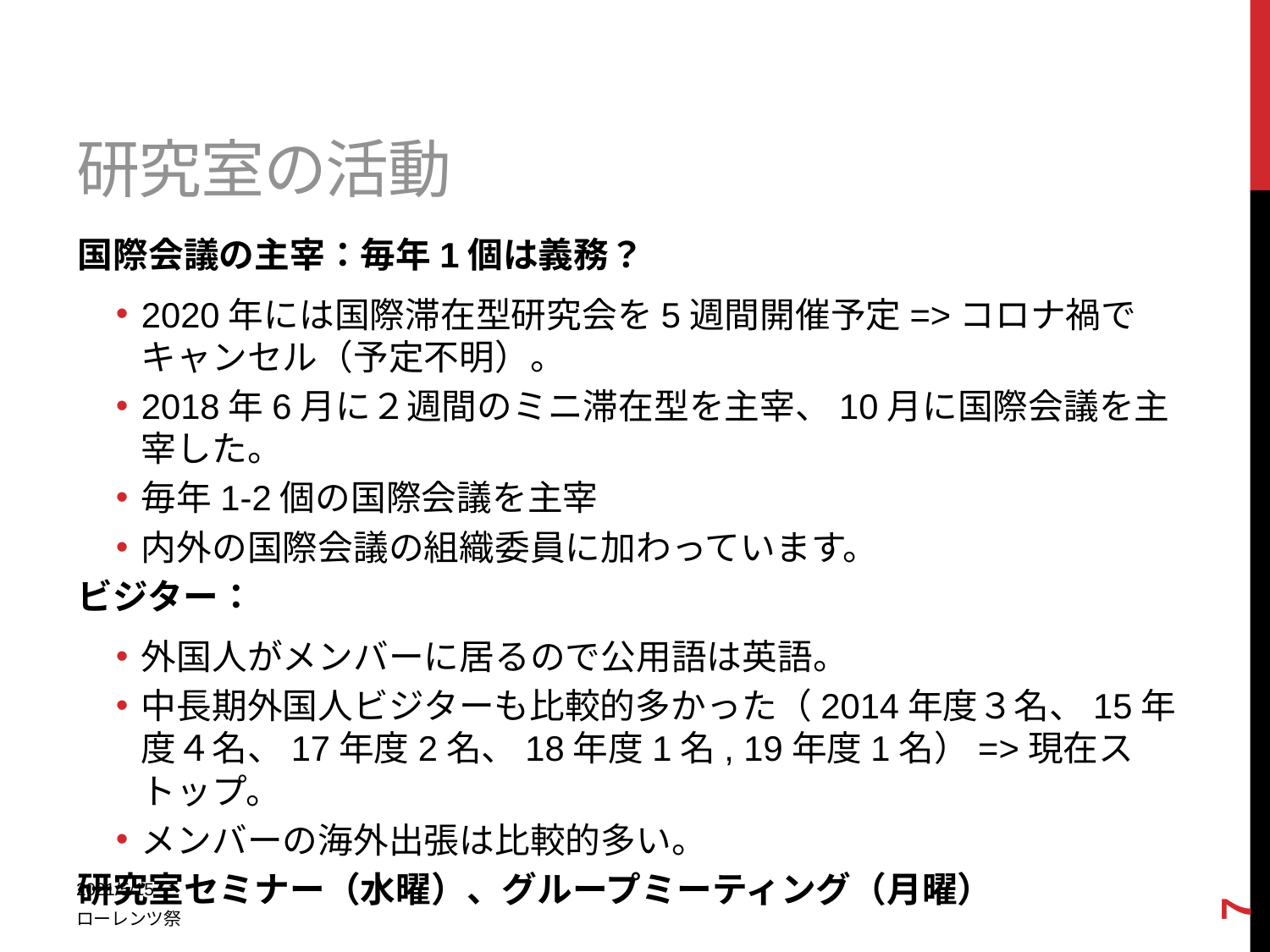

# 研究室の活動
国際会議の主宰：毎年1個は義務？
2020年には国際滞在型研究会を5週間開催予定=>コロナ禍でキャンセル（予定不明）。
2018年6月に２週間のミニ滞在型を主宰、10月に国際会議を主宰した。
毎年1-2個の国際会議を主宰
内外の国際会議の組織委員に加わっています。
ビジター：
外国人がメンバーに居るので公用語は英語。
中長期外国人ビジターも比較的多かった（2014年度３名、15年度４名、17年度2名、18年度1名, 19年度1名）=>現在ストップ。
メンバーの海外出張は比較的多い。
研究室セミナー（水曜）、グループミーティング（月曜）
7
2021/5/15
ローレンツ祭